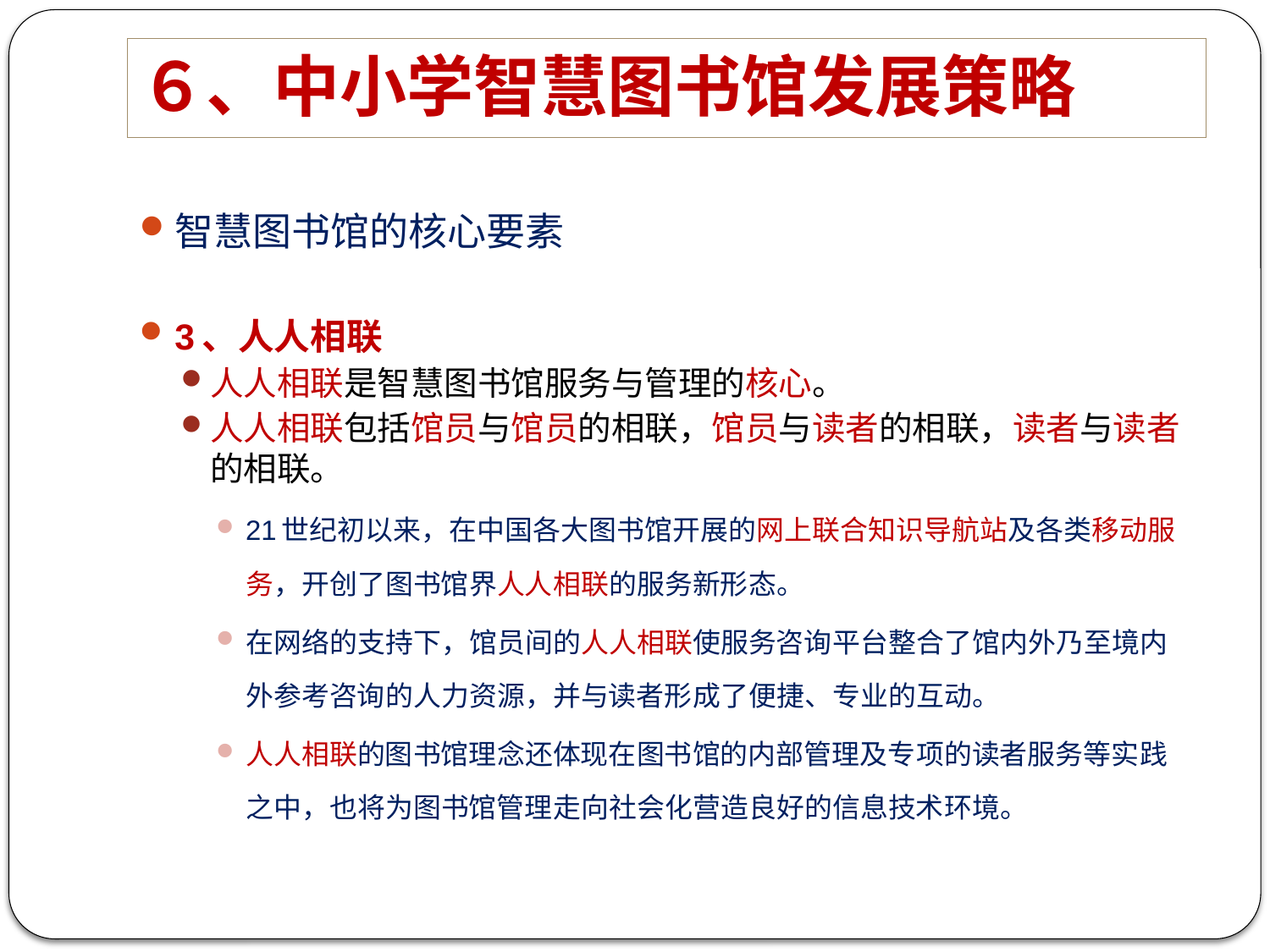

# ６、中小学智慧图书馆发展策略
智慧图书馆的核心要素

3、人人相联
人人相联是智慧图书馆服务与管理的核心。
人人相联包括馆员与馆员的相联，馆员与读者的相联，读者与读者的相联。
21世纪初以来，在中国各大图书馆开展的网上联合知识导航站及各类移动服务，开创了图书馆界人人相联的服务新形态。
在网络的支持下，馆员间的人人相联使服务咨询平台整合了馆内外乃至境内外参考咨询的人力资源，并与读者形成了便捷、专业的互动。
人人相联的图书馆理念还体现在图书馆的内部管理及专项的读者服务等实践之中，也将为图书馆管理走向社会化营造良好的信息技术环境。